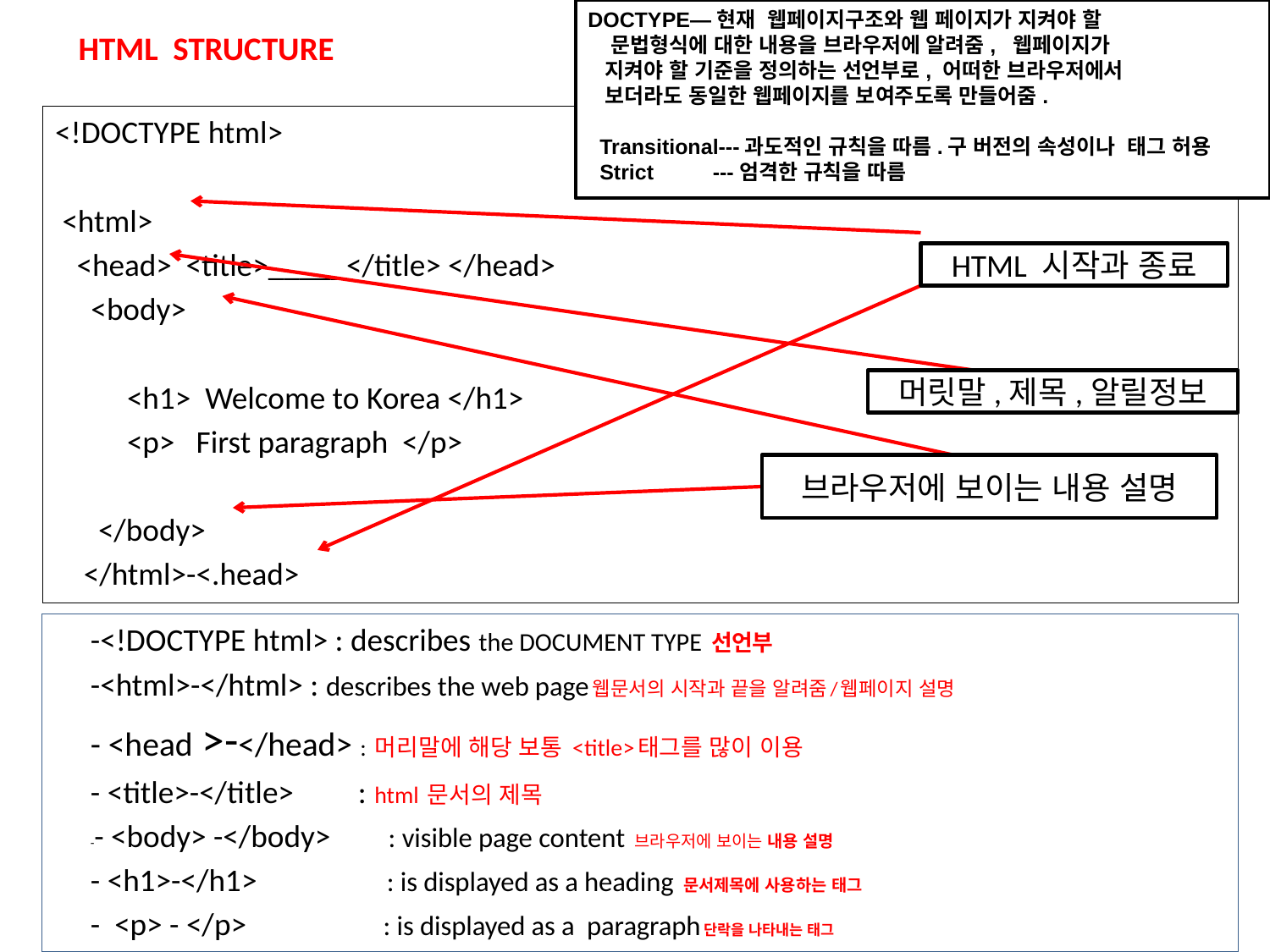

DOCTYPE—현재  웹페이지구조와 웹 페이지가 지켜야 할
   문법형식에 대한 내용을 브라우저에 알려줌,  웹페이지가
  지켜야 할 기준을 정의하는 선언부로, 어떠한 브라우저에서
  보더라도 동일한 웹페이지를 보여주도록 만들어줌.

  Transitional---과도적인 규칙을 따름.구 버전의 속성이나  태그 허용
  Strict          ---엄격한 규칙을 따름

# HTML  STRUCTURE
<!DOCTYPE html>

 <html>
   <head>  <title>_____</title> </head>
     <body>

          <h1>  Welcome to Korea </h1>
          <p>   First paragraph  </p>

      </body>
    </html>-<.head>
HTML 시작과 종료
머릿말,제목,알릴정보
브라우저에 보이는 내용 설명
-<!DOCTYPE html> : describes the DOCUMENT TYPE 선언부
-<html>-</html> : describes the web page웹문서의 시작과 끝을 알려줌/웹페이지 설명
- <head >-</head> : 머리말에 해당 보통 <title>태그를 많이 이용
- <title>-</title>         : html 문서의 제목
-- <body> -</body>        : visible page content 브라우저에 보이는 내용 설명
- <h1>-</h1>                  : is displayed as a heading 문서제목에 사용하는 태그
-  <p> - </p>                   : is displayed as a  paragraph단락을 나타내는 태그